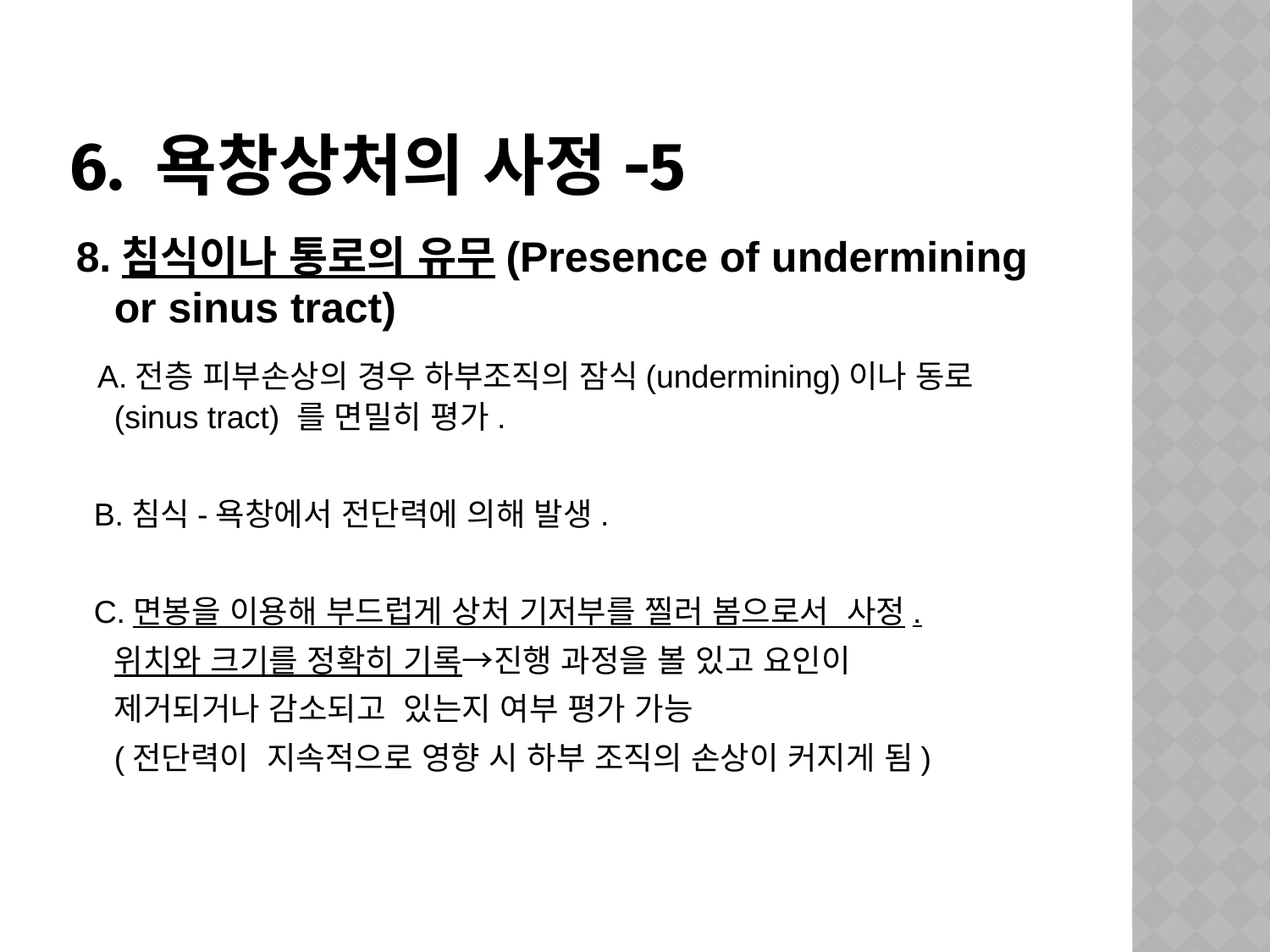

# 6. 욕창상처의 사정-5
8.침식이나 통로의 유무(Presence of undermining or sinus tract)
  A.전층 피부손상의 경우 하부조직의 잠식(undermining)이나 동로(sinus tract) 를 면밀히 평가.

  B.침식-욕창에서 전단력에 의해 발생.

  C.면봉을 이용해 부드럽게 상처 기저부를 찔러 봄으로서  사정.
위치와 크기를 정확히 기록→진행 과정을 볼 있고 요인이
제거되거나 감소되고  있는지 여부 평가 가능
(전단력이  지속적으로 영향 시 하부 조직의 손상이 커지게 됨)